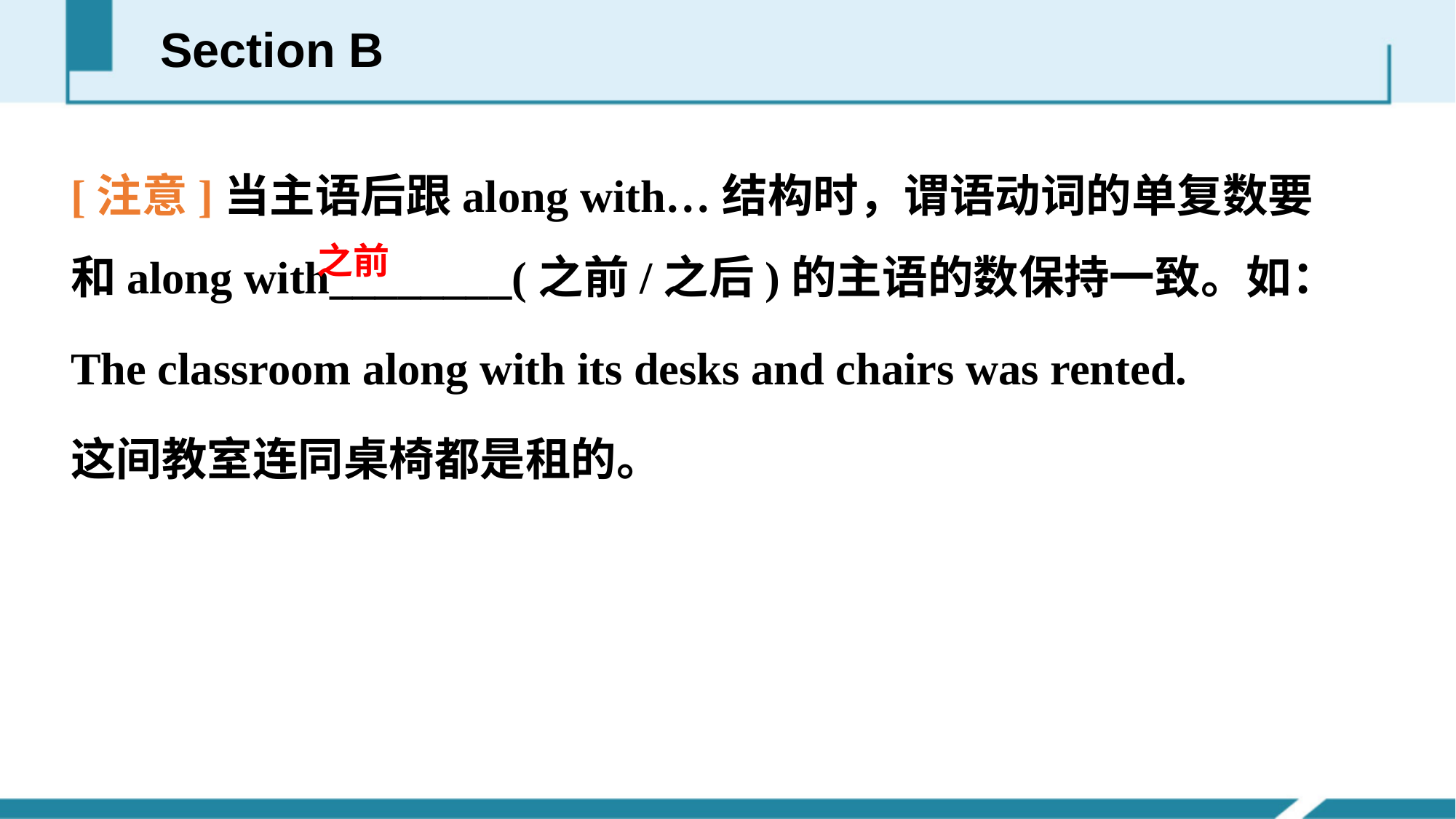

Section B
[注意]当主语后跟along with…结构时，谓语动词的单复数要和along with________(之前/之后)的主语的数保持一致。如：
The classroom along with its desks and chairs was rented.
这间教室连同桌椅都是租的。
之前